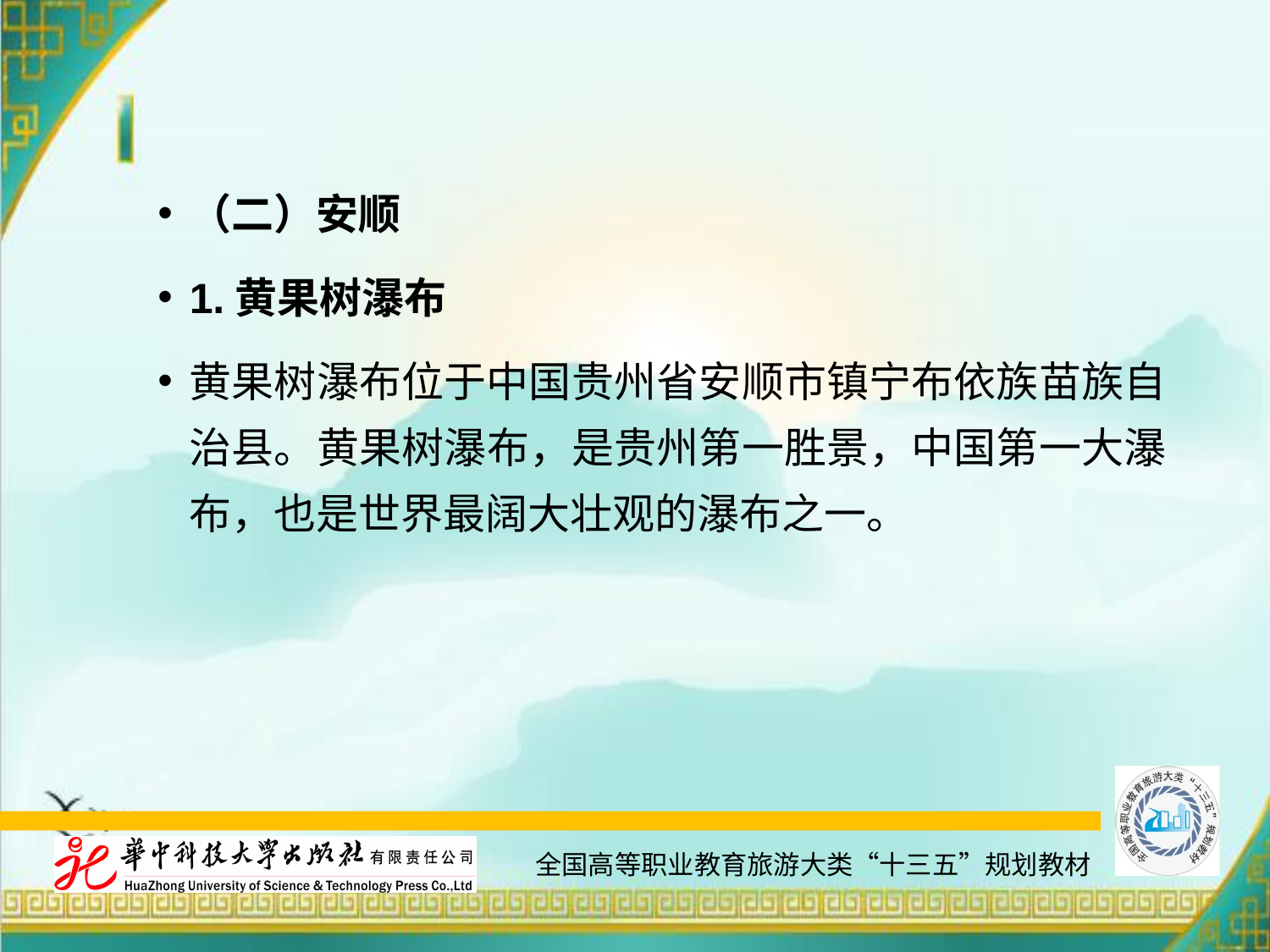

#
（二）安顺
1.黄果树瀑布
黄果树瀑布位于中国贵州省安顺市镇宁布依族苗族自治县。黄果树瀑布，是贵州第一胜景，中国第一大瀑布，也是世界最阔大壮观的瀑布之一。